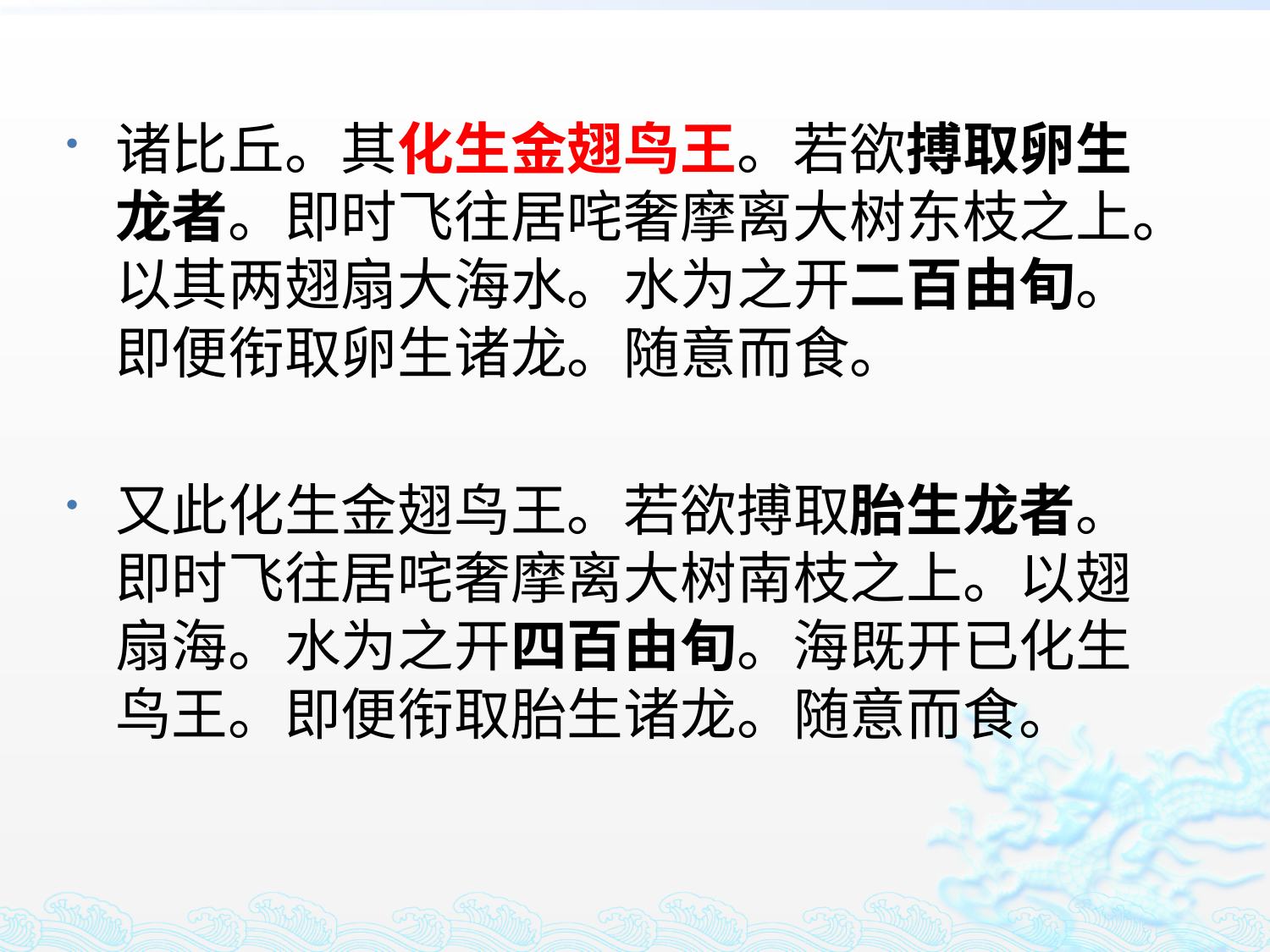

诸比丘。其化生金翅鸟王。若欲搏取卵生龙者。即时飞往居咤奢摩离大树东枝之上。以其两翅扇大海水。水为之开二百由旬。即便衔取卵生诸龙。随意而食。

又此化生金翅鸟王。若欲搏取胎生龙者。即时飞往居咤奢摩离大树南枝之上。以翅扇海。水为之开四百由旬。海既开已化生鸟王。即便衔取胎生诸龙。随意而食。